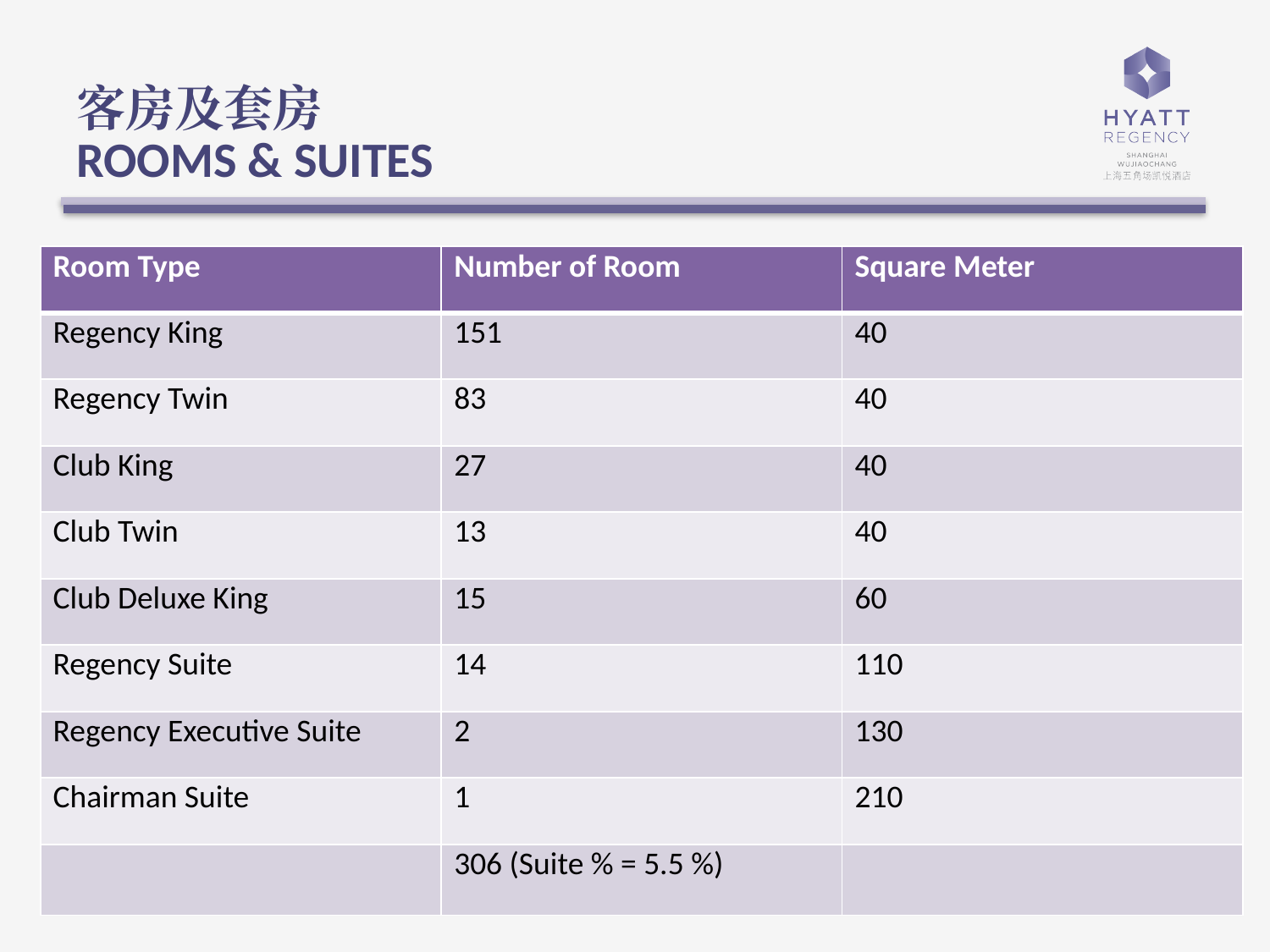

客房及套房
ROOMS & SUITES
| Room Type | Number of Room | Square Meter |
| --- | --- | --- |
| Regency King | 151 | 40 |
| Regency Twin | 83 | 40 |
| Club King | 27 | 40 |
| Club Twin | 13 | 40 |
| Club Deluxe King | 15 | 60 |
| Regency Suite | 14 | 110 |
| Regency Executive Suite | 2 | 130 |
| Chairman Suite | 1 | 210 |
|  | 306 (Suite % = 5.5 %) |  |